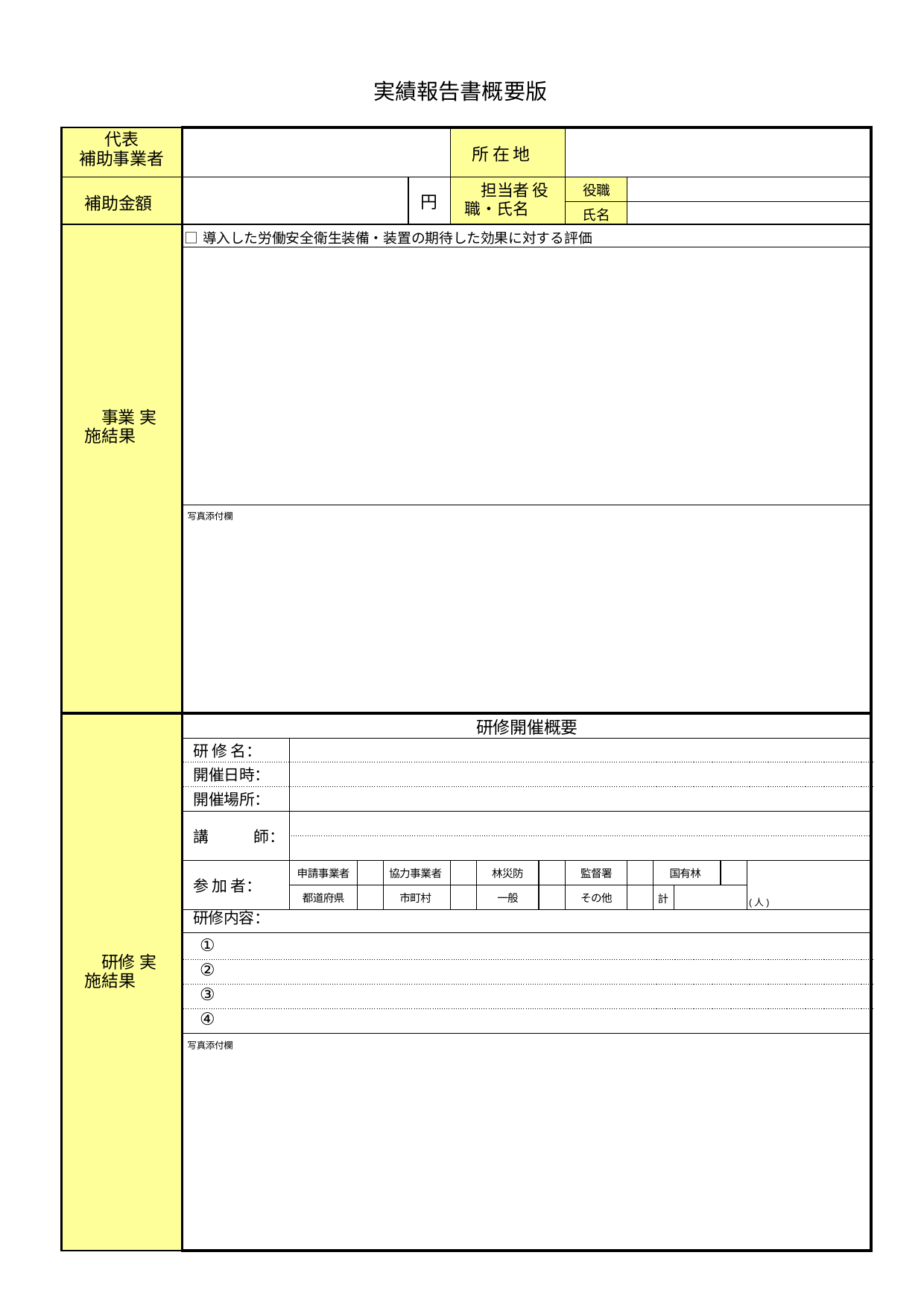

実績報告書概要版
| 代表 補助事業者 |  |  |  |  |  | 所 在 地 |  |  |  |  |  |  |  |  |
| --- | --- | --- | --- | --- | --- | --- | --- | --- | --- | --- | --- | --- | --- | --- |
| 補助金額 |  |  |  |  | 円 | 担当者 役職・氏名 |  |  | 役職 |  |  |  |  |  |
|  |  |  |  |  |  |  |  |  | 氏名 |  |  |  |  |  |
| 事業 実施結果 | □導入した労働安全衛生装備・装置の期待した効果に対する評価 |  |  |  |  |  |  |  |  |  |  |  |  |  |
|  |  |  |  |  |  |  |  |  |  |  |  |  |  |  |
|  | 写真添付欄 |  |  |  |  |  |  |  |  |  |  |  |  |  |
| 研修 実施結果 | 研修開催概要 |  |  |  |  |  |  |  |  |  |  |  |  |  |
|  | 研 修 名： |  |  |  |  |  |  |  |  |  |  |  |  |  |
|  | 開催日時： |  |  |  |  |  |  |  |  |  |  |  |  |  |
|  | 開催場所： |  |  |  |  |  |  |  |  |  |  |  |  |  |
|  | 講 師： |  |  |  |  |  |  |  |  |  |  |  |  |  |
|  |  |  |  |  |  |  |  |  |  |  |  |  |  |  |
|  | 参 加 者： | 申請事業者 |  | 協力事業者 |  |  | 林災防 |  | 監督署 |  | 国有林 |  |  | (人) |
|  |  | 都道府県 |  | 市町村 |  |  | 一般 |  | その他 |  | 計 |  |  |  |
|  | 研修内容： |  |  |  |  |  |  |  |  |  |  |  |  |  |
|  | ① |  |  |  |  |  |  |  |  |  |  |  |  |  |
|  | ② |  |  |  |  |  |  |  |  |  |  |  |  |  |
|  | ③ |  |  |  |  |  |  |  |  |  |  |  |  |  |
|  | ④ |  |  |  |  |  |  |  |  |  |  |  |  |  |
|  | 写真添付欄 |  |  |  |  |  |  |  |  |  |  |  |  |  |